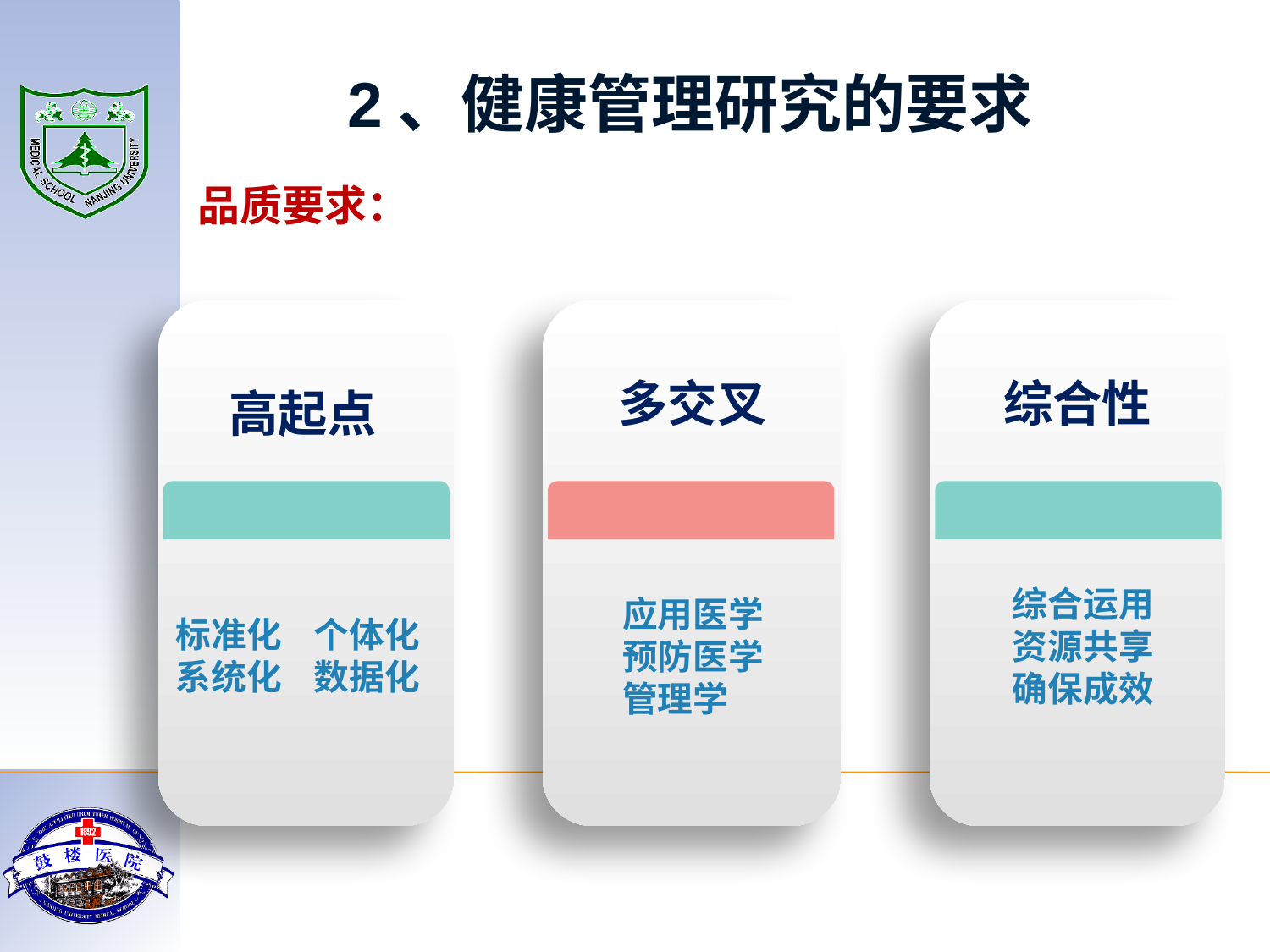

2、健康管理研究的要求
品质要求：
点击添加文本

多交叉
综合性
高起点
点击添加文本
综合运用
资源共享
确保成效
应用医学
预防医学
管理学
点击添加文本
标准化    个体化
系统化    数据化
点击添加文本